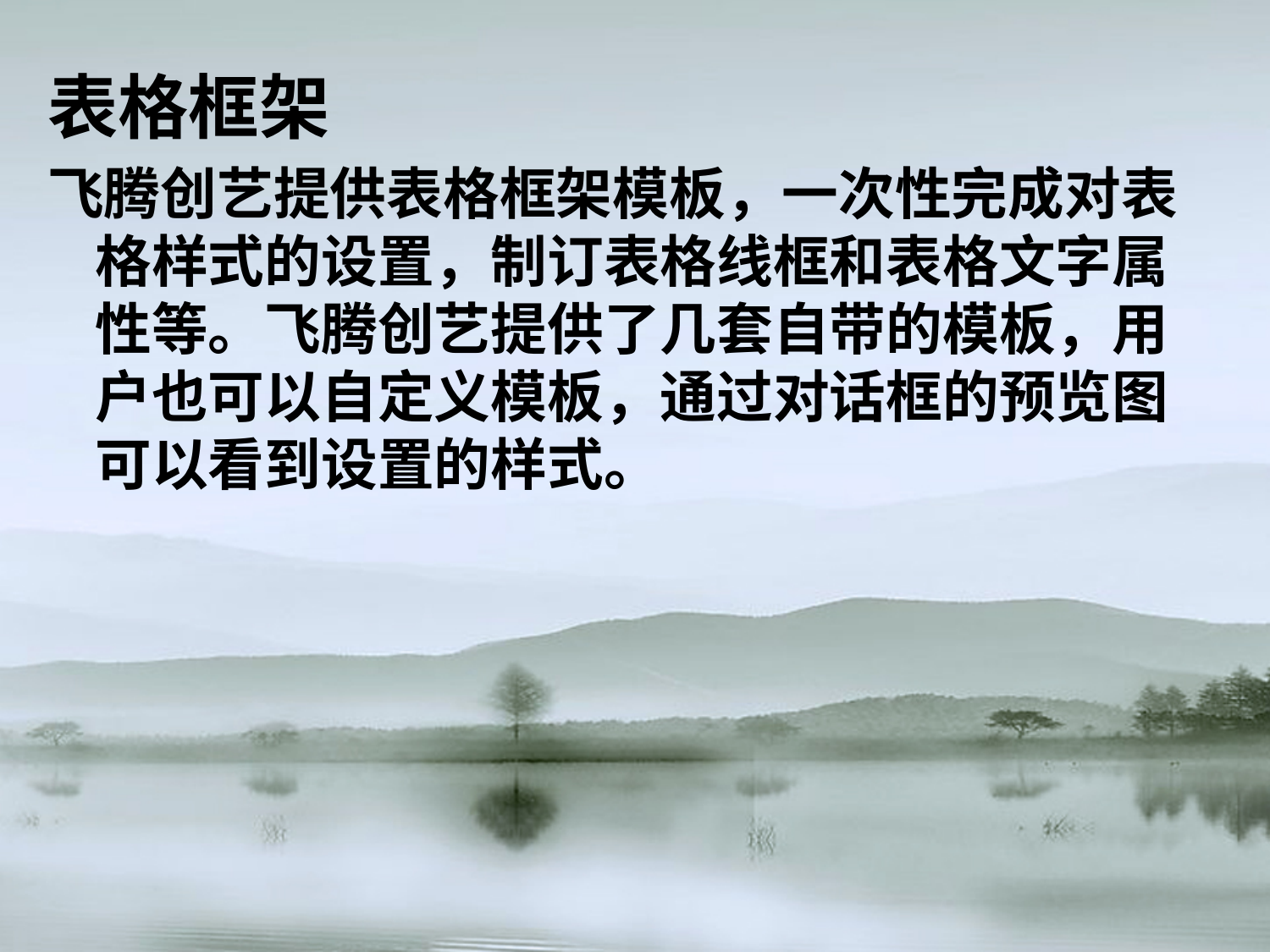

表格框架
飞腾创艺提供表格框架模板，一次性完成对表格样式的设置，制订表格线框和表格文字属性等。飞腾创艺提供了几套自带的模板，用户也可以自定义模板，通过对话框的预览图可以看到设置的样式。